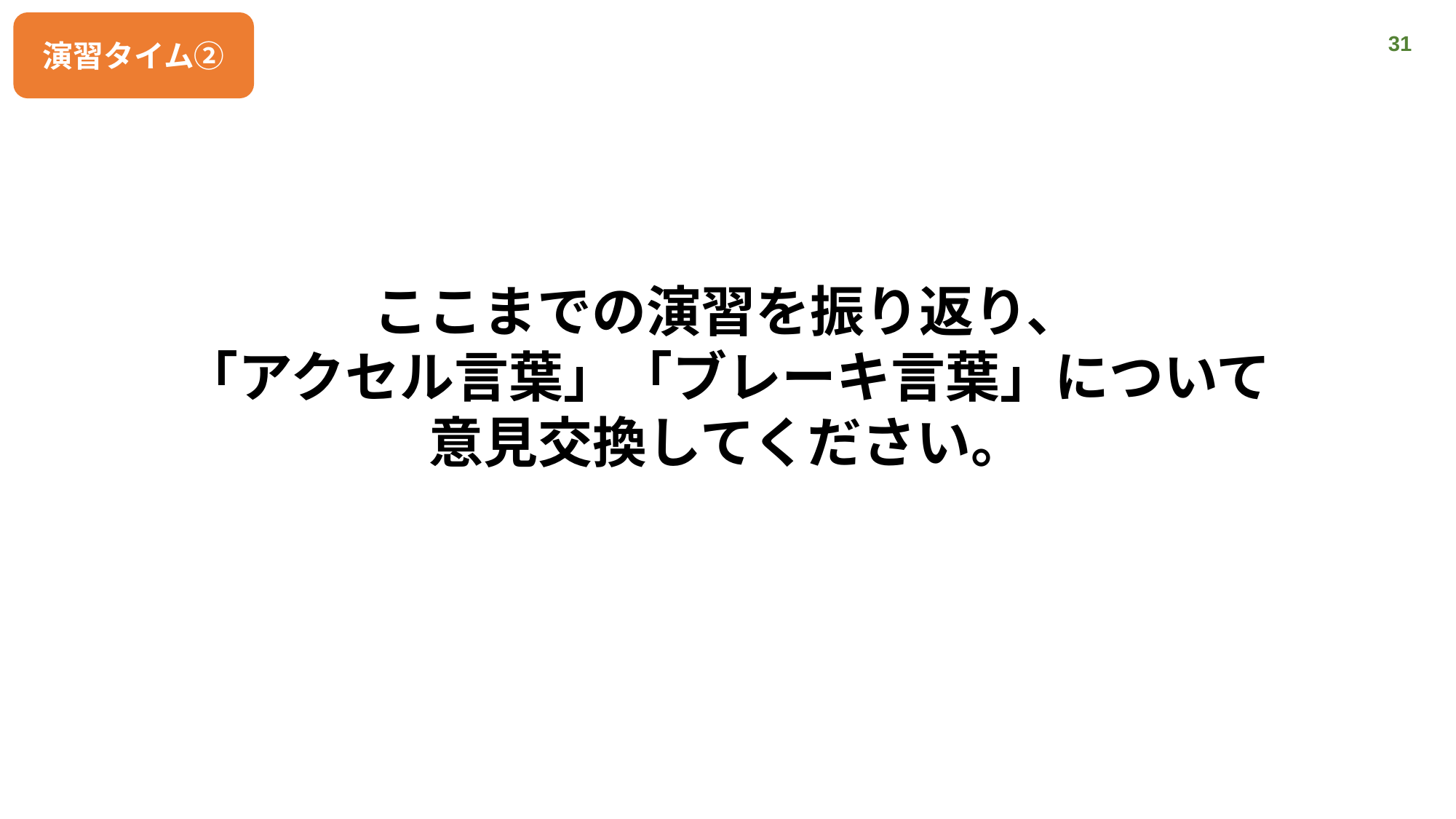

演習タイム②
31
ここまでの演習を振り返り、
「アクセル言葉」「ブレーキ言葉」について
意見交換してください。